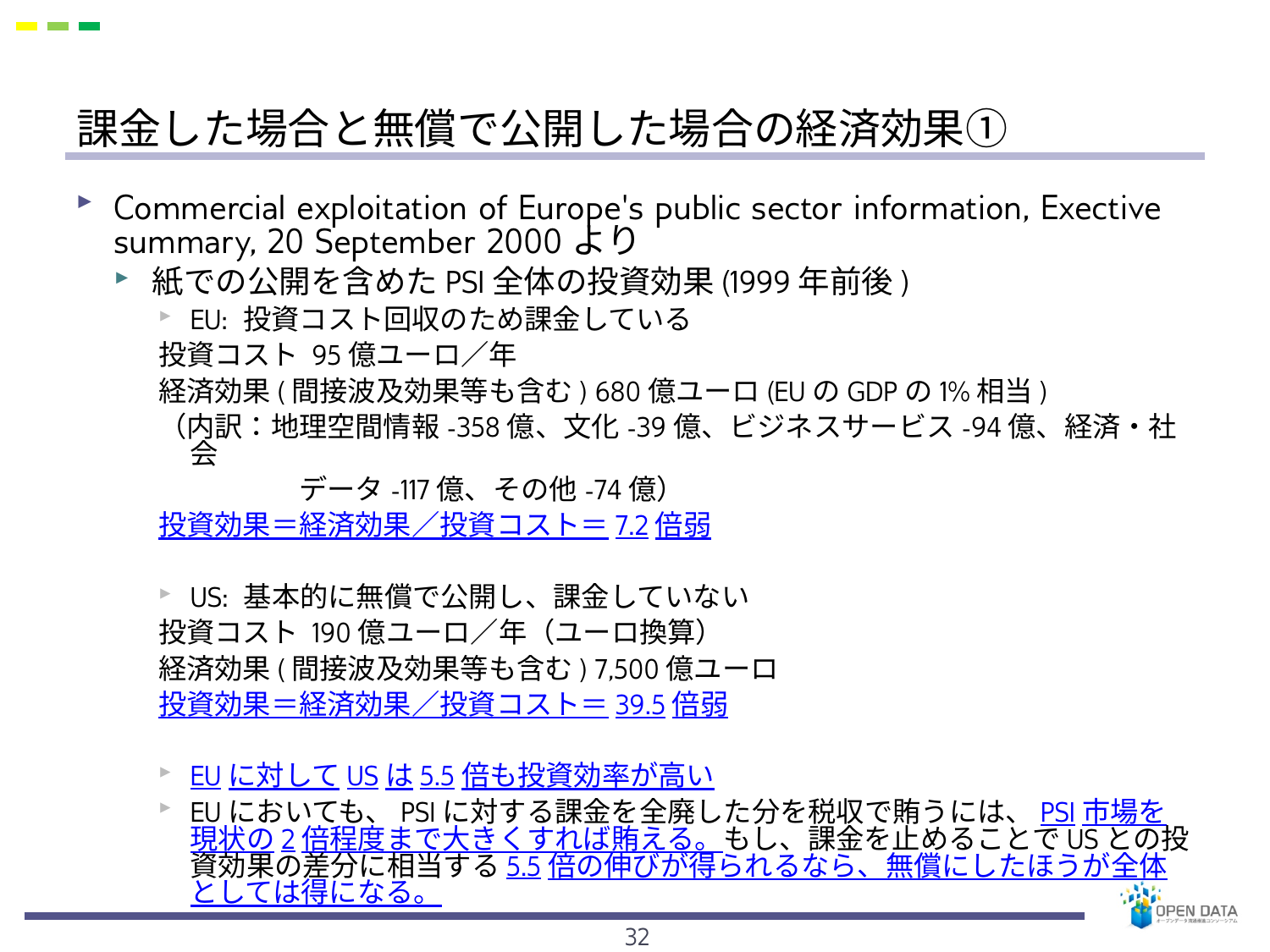

# 課金した場合と無償で公開した場合の経済効果①
Commercial exploitation of Europe's public sector information, Exective summary, 20 September 2000より
紙での公開を含めたPSI全体の投資効果(1999年前後)
EU: 投資コスト回収のため課金している
投資コスト 95億ユーロ／年
経済効果(間接波及効果等も含む) 680億ユーロ(EUのGDPの1%相当)
（内訳：地理空間情報-358億、文化-39億、ビジネスサービス-94億、経済・社会
　　　　　データ-117億、その他-74億）
投資効果＝経済効果／投資コスト＝7.2倍弱

US: 基本的に無償で公開し、課金していない
投資コスト 190億ユーロ／年（ユーロ換算）
経済効果(間接波及効果等も含む) 7,500億ユーロ
投資効果＝経済効果／投資コスト＝39.5倍弱

EUに対してUSは5.5倍も投資効率が高い
EUにおいても、PSIに対する課金を全廃した分を税収で賄うには、PSI市場を現状の2倍程度まで大きくすれば賄える。もし、課金を止めることでUSとの投資効果の差分に相当する5.5倍の伸びが得られるなら、無償にしたほうが全体としては得になる。

32